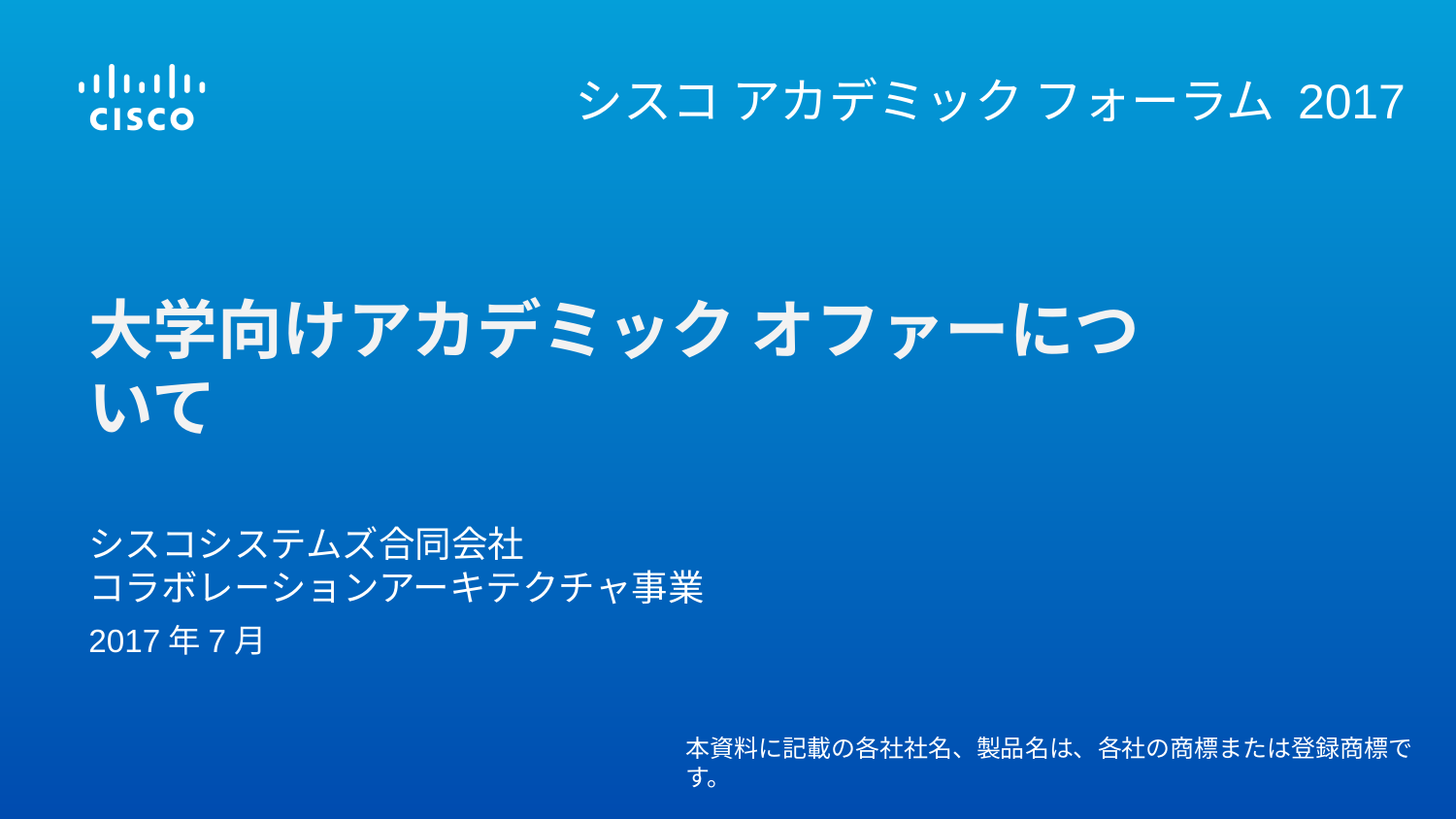

シスコ アカデミック フォーラム 2017
大学向けアカデミック オファーについて
シスコシステムズ合同会社
コラボレーションアーキテクチャ事業
2017年7月
本資料に記載の各社社名、製品名は、各社の商標または登録商標です。